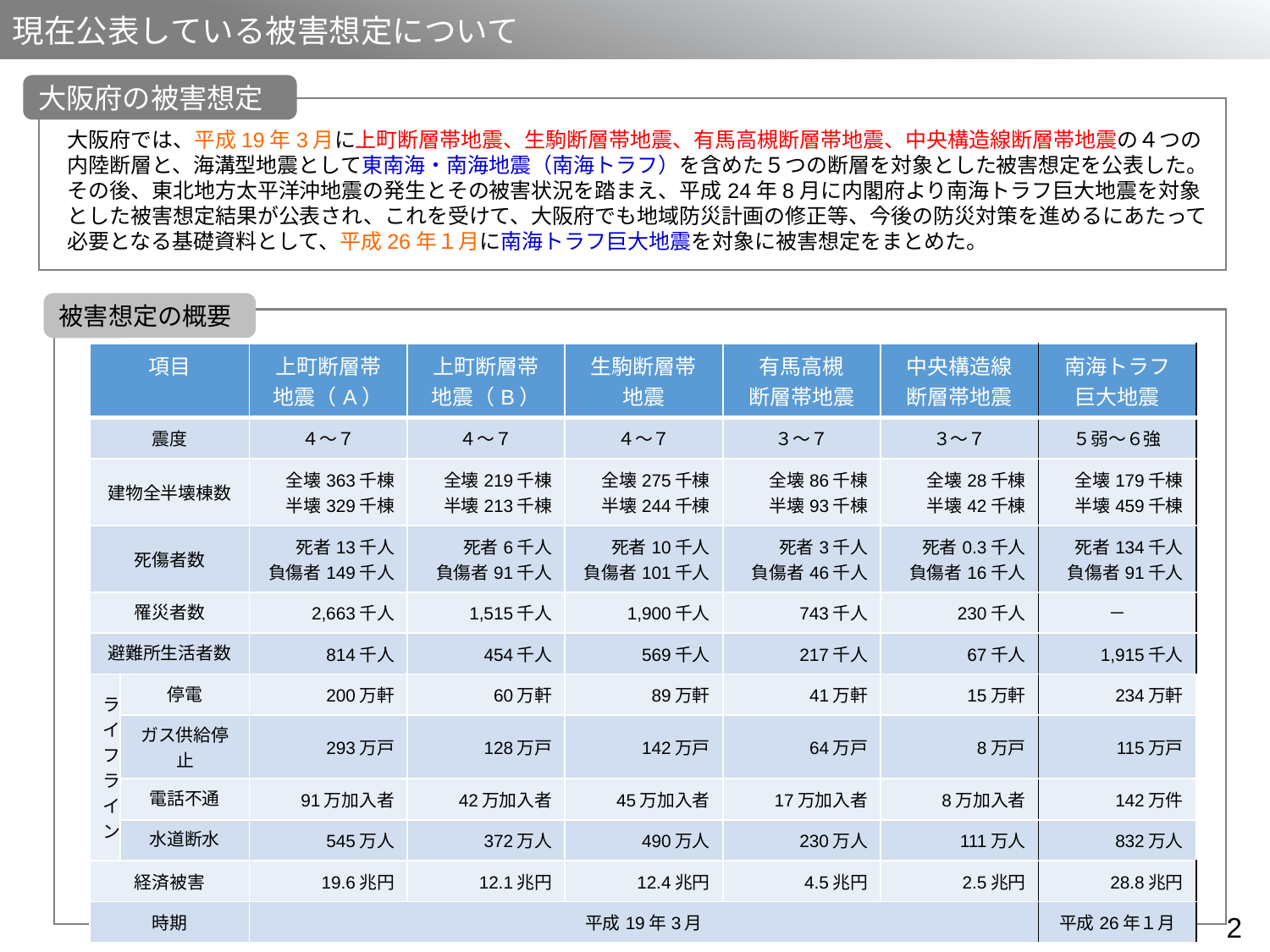

現在公表している被害想定について
大阪府の被害想定

大阪府では、平成19年3月に上町断層帯地震、生駒断層帯地震、有馬高槻断層帯地震、中央構造線断層帯地震の４つの内陸断層と、海溝型地震として東南海・南海地震（南海トラフ）を含めた５つの断層を対象とした被害想定を公表した。
その後、東北地方太平洋沖地震の発生とその被害状況を踏まえ、平成24年8月に内閣府より南海トラフ巨大地震を対象とした被害想定結果が公表され、これを受けて、大阪府でも地域防災計画の修正等、今後の防災対策を進めるにあたって必要となる基礎資料として、平成26年１月に南海トラフ巨大地震を対象に被害想定をまとめた。
被害想定の概要

| 項目 |  | 上町断層帯 地震（A） | 上町断層帯 地震（B） | 生駒断層帯 地震 | 有馬高槻 断層帯地震 | 中央構造線 断層帯地震 | 南海トラフ 巨大地震 |
| --- | --- | --- | --- | --- | --- | --- | --- |
| 震度 |  | ４～７ | ４～７ | ４～７ | ３～７ | ３～７ | ５弱～６強 |
| 建物全半壊棟数 |  | 全壊363千棟 半壊329千棟 | 全壊219千棟 半壊213千棟 | 全壊275千棟 半壊244千棟 | 全壊86千棟 半壊93千棟 | 全壊28千棟 半壊42千棟 | 全壊179千棟 半壊459千棟 |
| 死傷者数 |  | 死者13千人 負傷者149千人 | 死者6千人 負傷者91千人 | 死者10千人 負傷者101千人 | 死者3千人 負傷者46千人 | 死者0.3千人 負傷者16千人 | 死者134千人 負傷者91千人 |
| 罹災者数 |  | 2,663千人 | 1,515千人 | 1,900千人 | 743千人 | 230千人 | － |
| 避難所生活者数 |  | 814千人 | 454千人 | 569千人 | 217千人 | 67千人 | 1,915千人 |
| ライフライン | 停電 | 200万軒 | 60万軒 | 89万軒 | 41万軒 | 15万軒 | 234万軒 |
|  | ガス供給停止 | 293万戸 | 128万戸 | 142万戸 | 64万戸 | 8万戸 | 115万戸 |
|  | 電話不通 | 91万加入者 | 42万加入者 | 45万加入者 | 17万加入者 | 8万加入者 | 142万件 |
|  | 水道断水 | 545万人 | 372万人 | 490万人 | 230万人 | 111万人 | 832万人 |
| 経済被害 |  | 19.6兆円 | 12.1兆円 | 12.4兆円 | 4.5兆円 | 2.5兆円 | 28.8兆円 |
| 時期 |  | 平成19年3月 |  |  |  |  | 平成26年１月 |
2